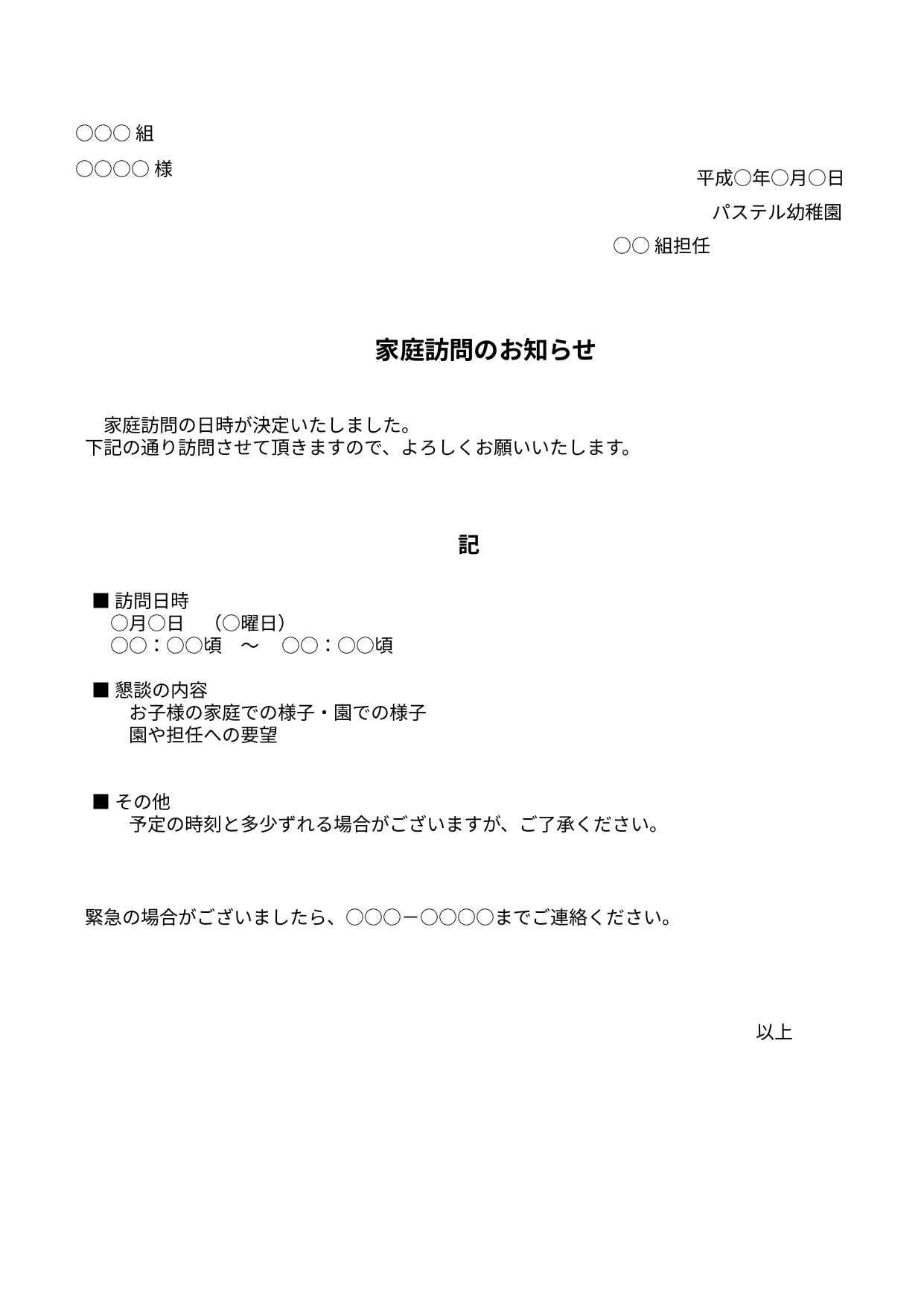

○○○組
○○○○様
平成○年○月○日
パステル幼稚園
○○組担任
家庭訪問のお知らせ
　家庭訪問の日時が決定いたしました。
下記の通り訪問させて頂きますので、よろしくお願いいたします。

記
■訪問日時
　○月○日　（○曜日）
　○○：○○頃　～　 ○○：○○頃

■懇談の内容
　　お子様の家庭での様子・園での様子
　　園や担任への要望

■その他
　　予定の時刻と多少ずれる場合がございますが、ご了承ください。
緊急の場合がございましたら、○○○－○○○○までご連絡ください。
以上